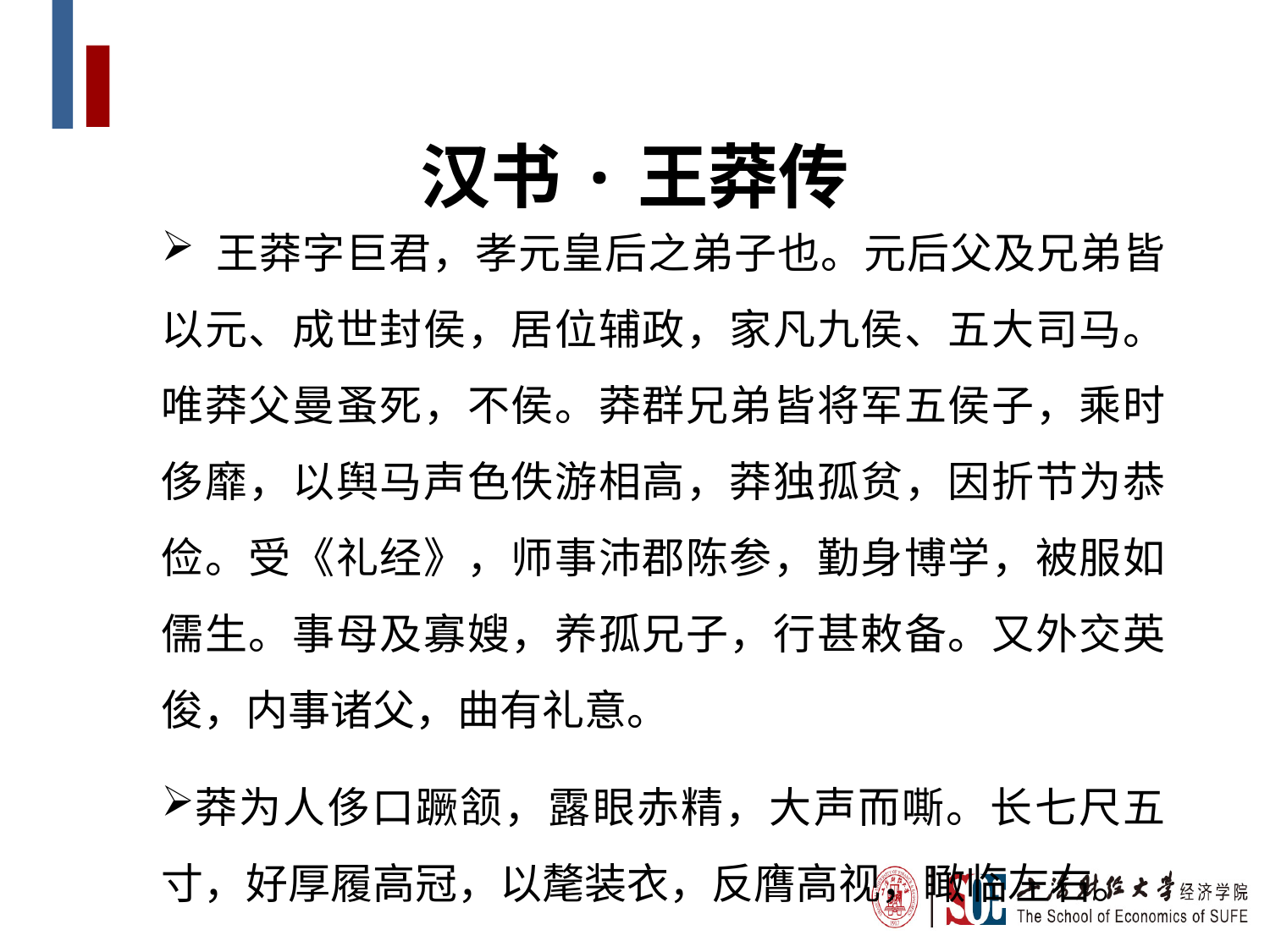

汉书·王莽传
 王莽字巨君，孝元皇后之弟子也。元后父及兄弟皆以元、成世封侯，居位辅政，家凡九侯、五大司马。唯莽父曼蚤死，不侯。莽群兄弟皆将军五侯子，乘时侈靡，以舆马声色佚游相高，莽独孤贫，因折节为恭俭。受《礼经》，师事沛郡陈参，勤身博学，被服如儒生。事母及寡嫂，养孤兄子，行甚敕备。又外交英俊，内事诸父，曲有礼意。
莽为人侈口蹶颔，露眼赤精，大声而嘶。长七尺五寸，好厚履高冠，以氂装衣，反膺高视，瞰临左右。